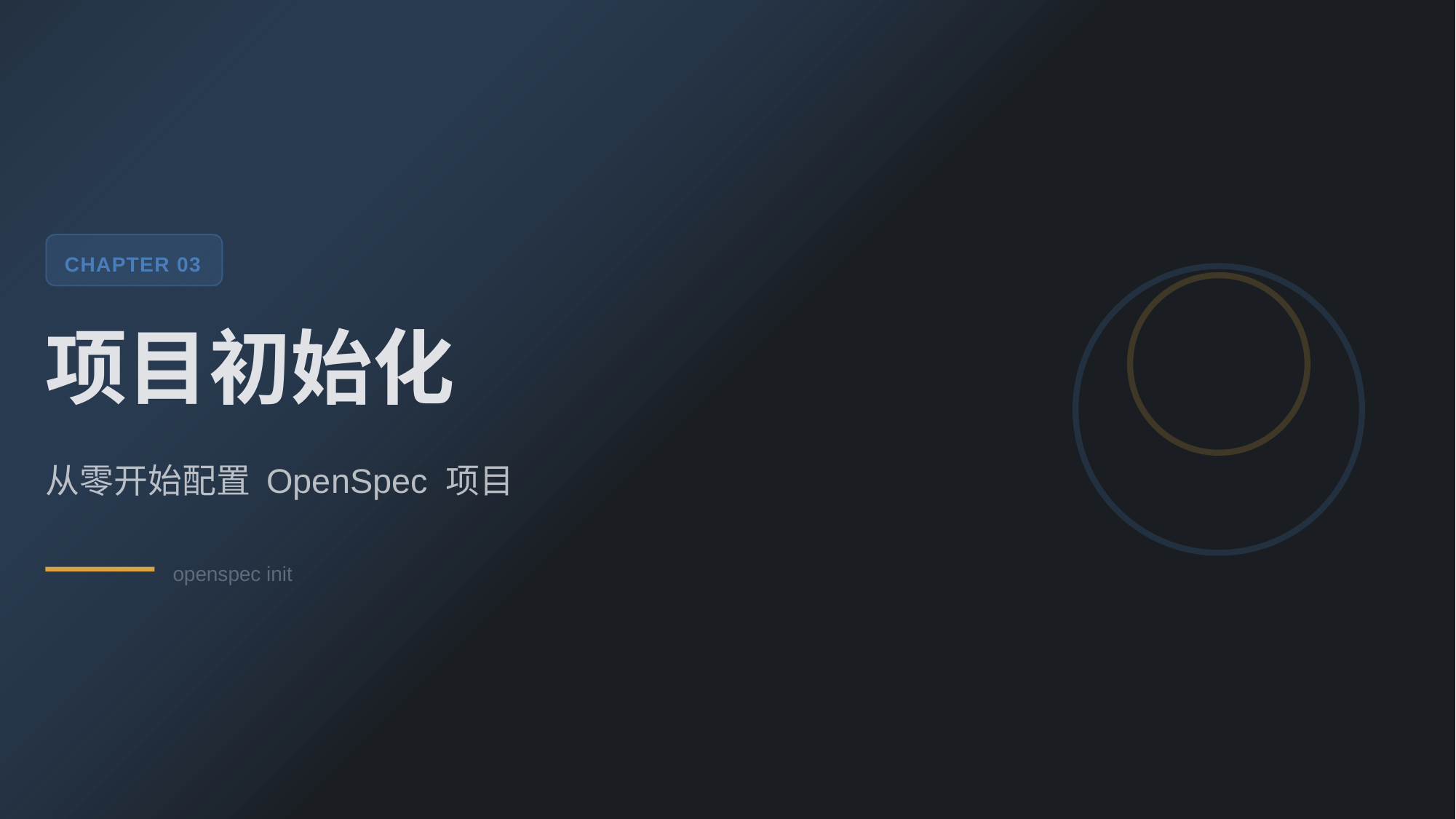

CHAPTER 03

项目初始化
从零开始配置 OpenSpec 项目
openspec init